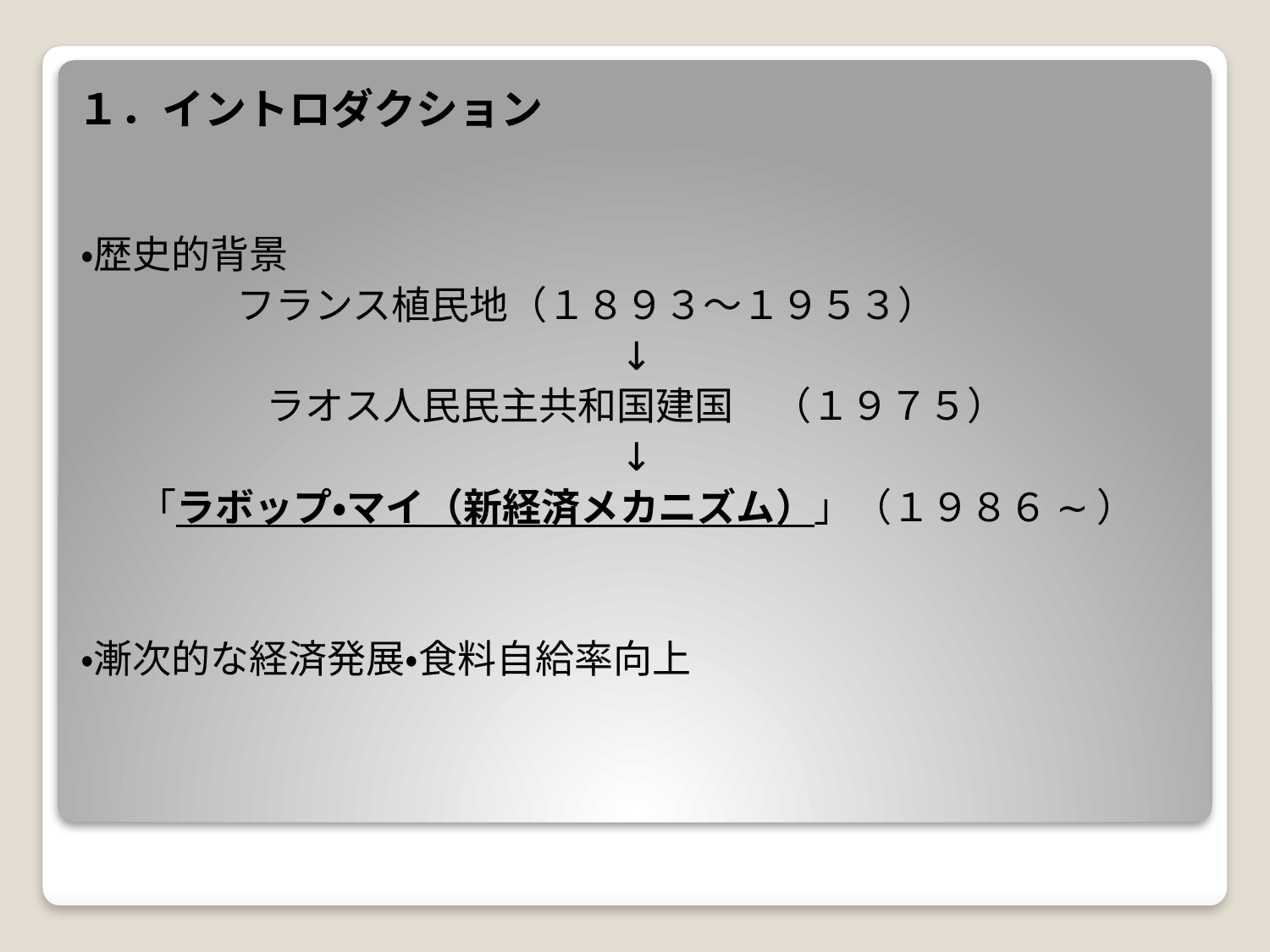

１．イントロダクション

・歴史的背景
　　　　フランス植民地（１８９３～１９５３）
↓
ラオス人民民主共和国建国　（１９７５）
↓
「ラボップ・マイ（新経済メカニズム）」（１９８６~）

・漸次的な経済発展・食料自給率向上